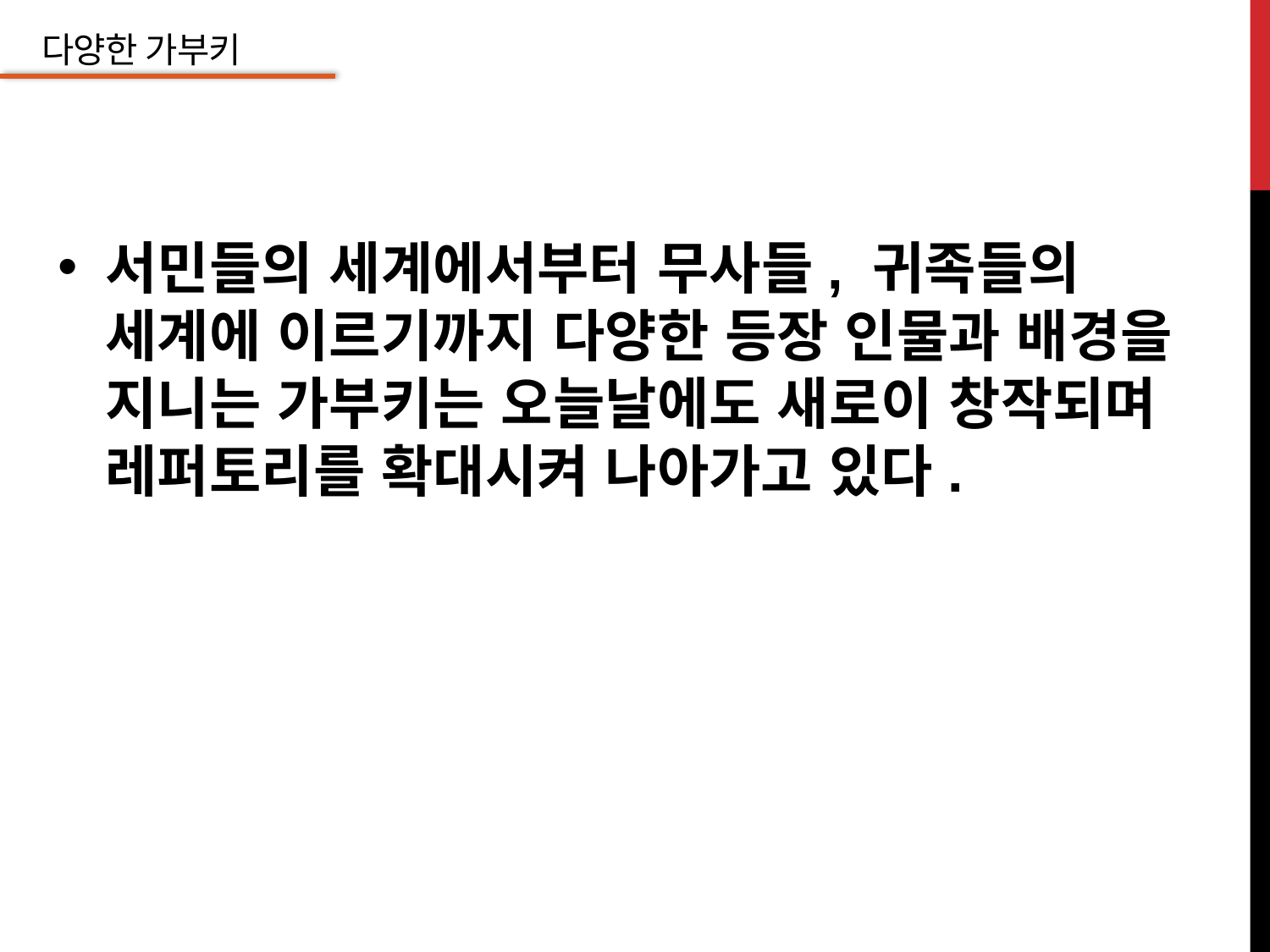

# 다양한 가부키
서민들의 세계에서부터 무사들, 귀족들의 세계에 이르기까지 다양한 등장 인물과 배경을 지니는 가부키는 오늘날에도 새로이 창작되며 레퍼토리를 확대시켜 나아가고 있다.